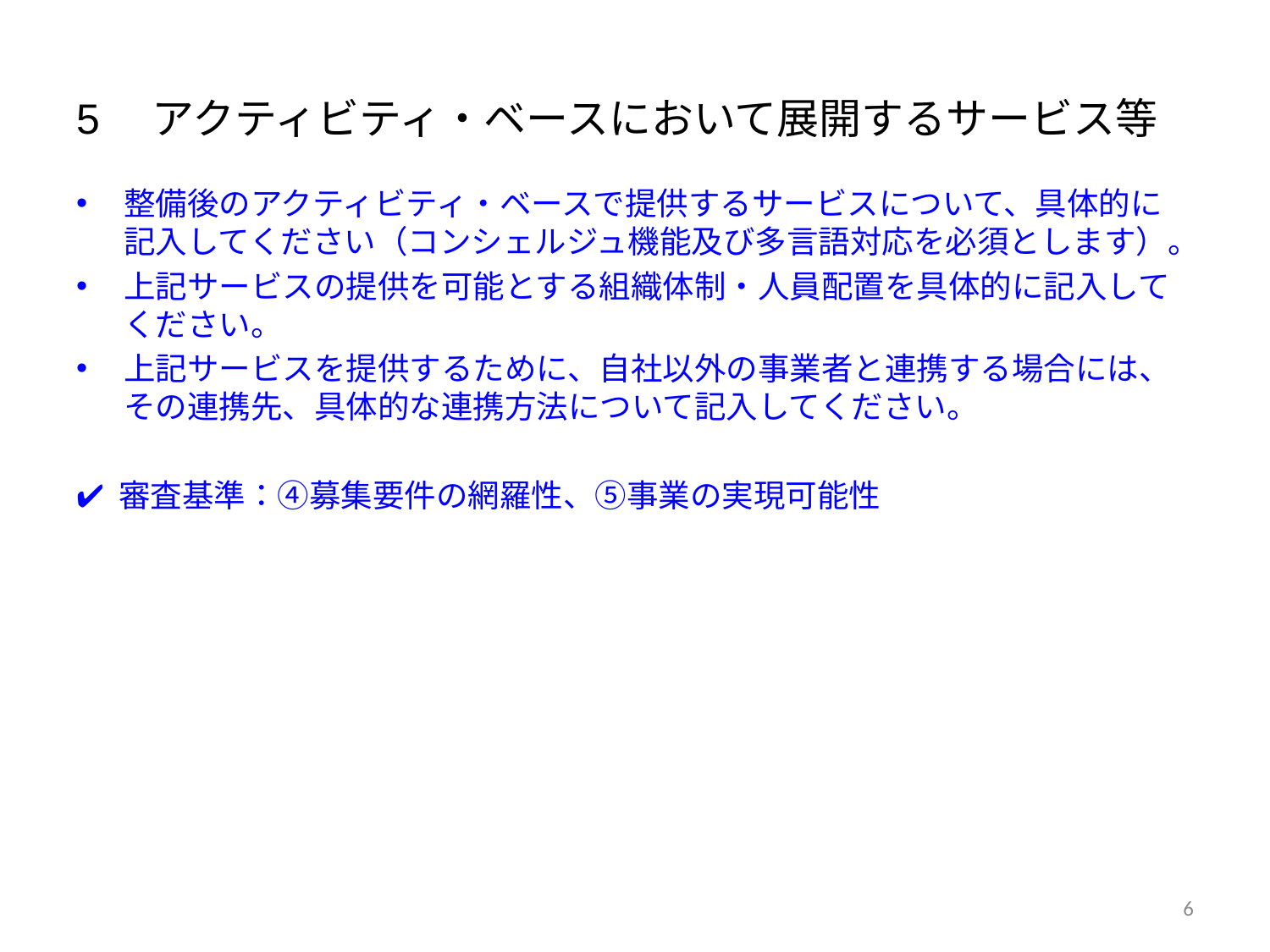

# 5　アクティビティ・ベースにおいて展開するサービス等
整備後のアクティビティ・ベースで提供するサービスについて、具体的に記入してください（コンシェルジュ機能及び多言語対応を必須とします）。
上記サービスの提供を可能とする組織体制・人員配置を具体的に記入してください。
上記サービスを提供するために、自社以外の事業者と連携する場合には、その連携先、具体的な連携方法について記入してください。

✔ 審査基準：④募集要件の網羅性、⑤事業の実現可能性

6